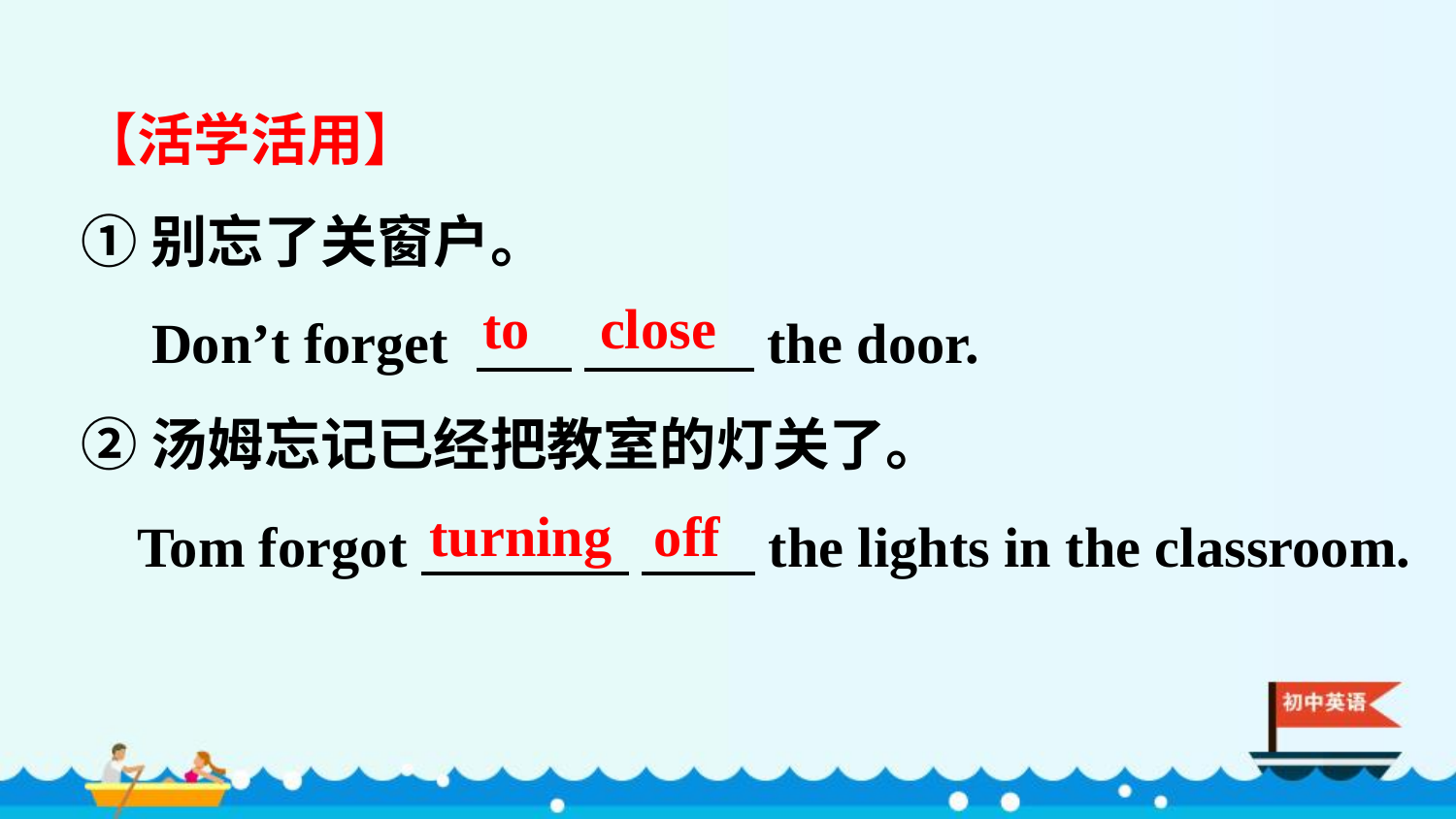

【活学活用】
①别忘了关窗户。
     Don’t forget 　    　　　the door.
②汤姆忘记已经把教室的灯关了。
    Tom forgot　　   　 　　the lights in the classroom.
to     close
turning   off